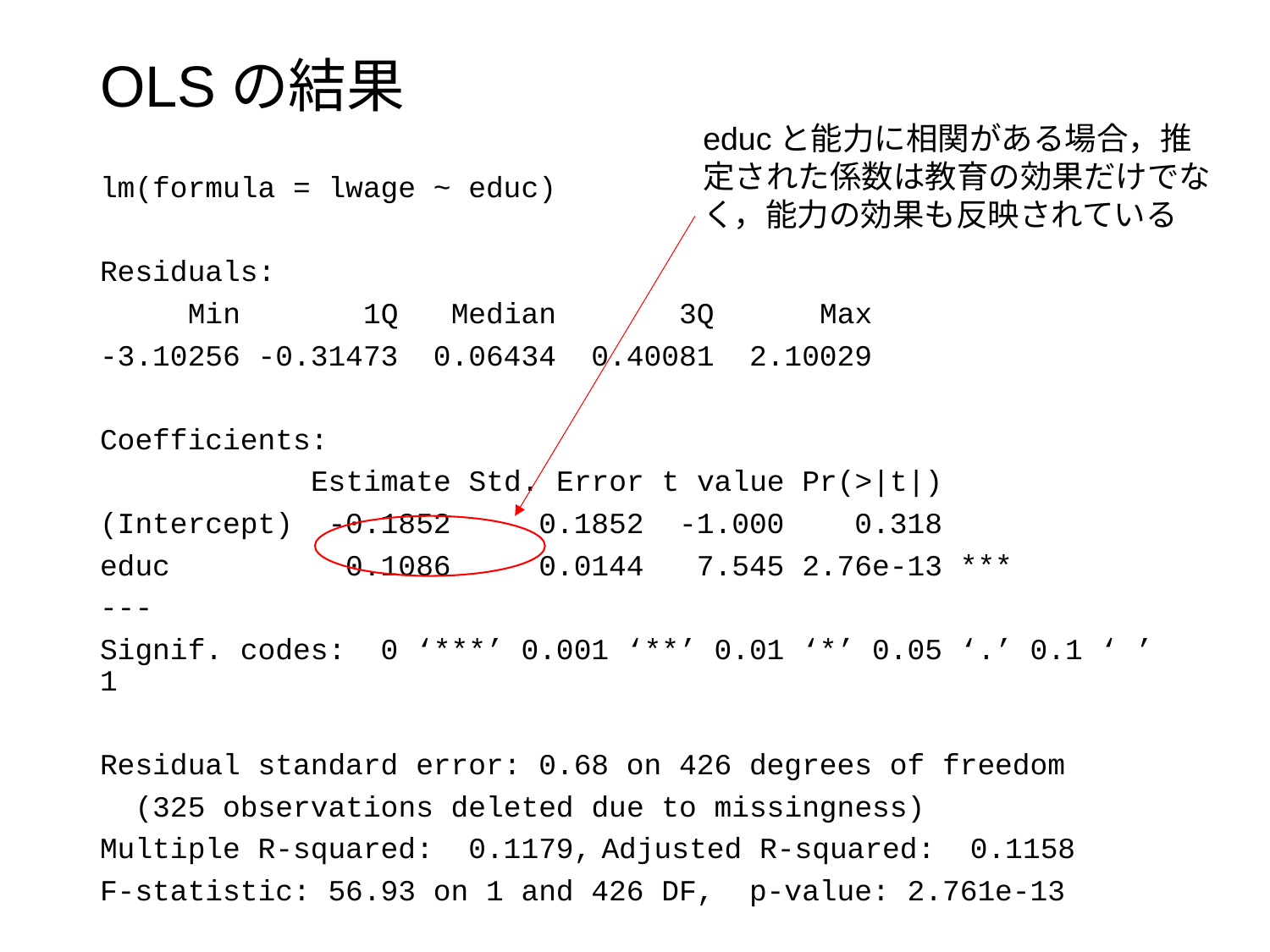

# OLSの結果
educと能力に相関がある場合，推定された係数は教育の効果だけでなく，能力の効果も反映されている
lm(formula = lwage ~ educ)

Residuals:
     Min       1Q   Median       3Q      Max
-3.10256 -0.31473  0.06434  0.40081  2.10029

Coefficients:
            Estimate Std. Error t value Pr(>|t|)
(Intercept)  -0.1852     0.1852  -1.000    0.318
educ          0.1086     0.0144   7.545 2.76e-13 ***
---
Signif. codes:  0 ‘***’ 0.001 ‘**’ 0.01 ‘*’ 0.05 ‘.’ 0.1 ‘ ’ 1

Residual standard error: 0.68 on 426 degrees of freedom
  (325 observations deleted due to missingness)
Multiple R-squared:  0.1179,	Adjusted R-squared:  0.1158
F-statistic: 56.93 on 1 and 426 DF,  p-value: 2.761e-13